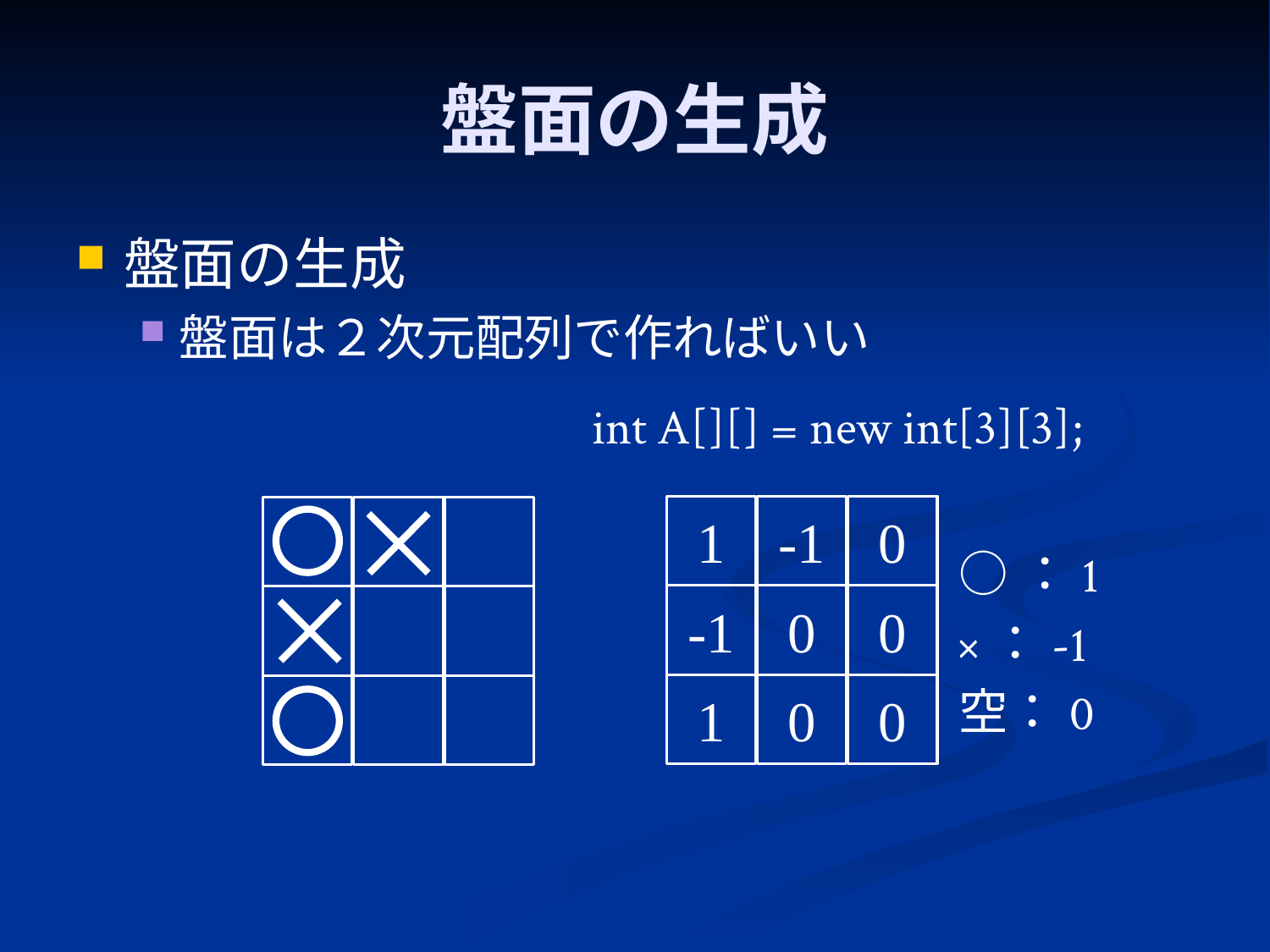

# 盤面の生成
盤面の生成
盤面は２次元配列で作ればいい
int A[][] = new int[3][3];
1
-1
0

○：1
×：-1
空：0
-1
0
0

1
0
0